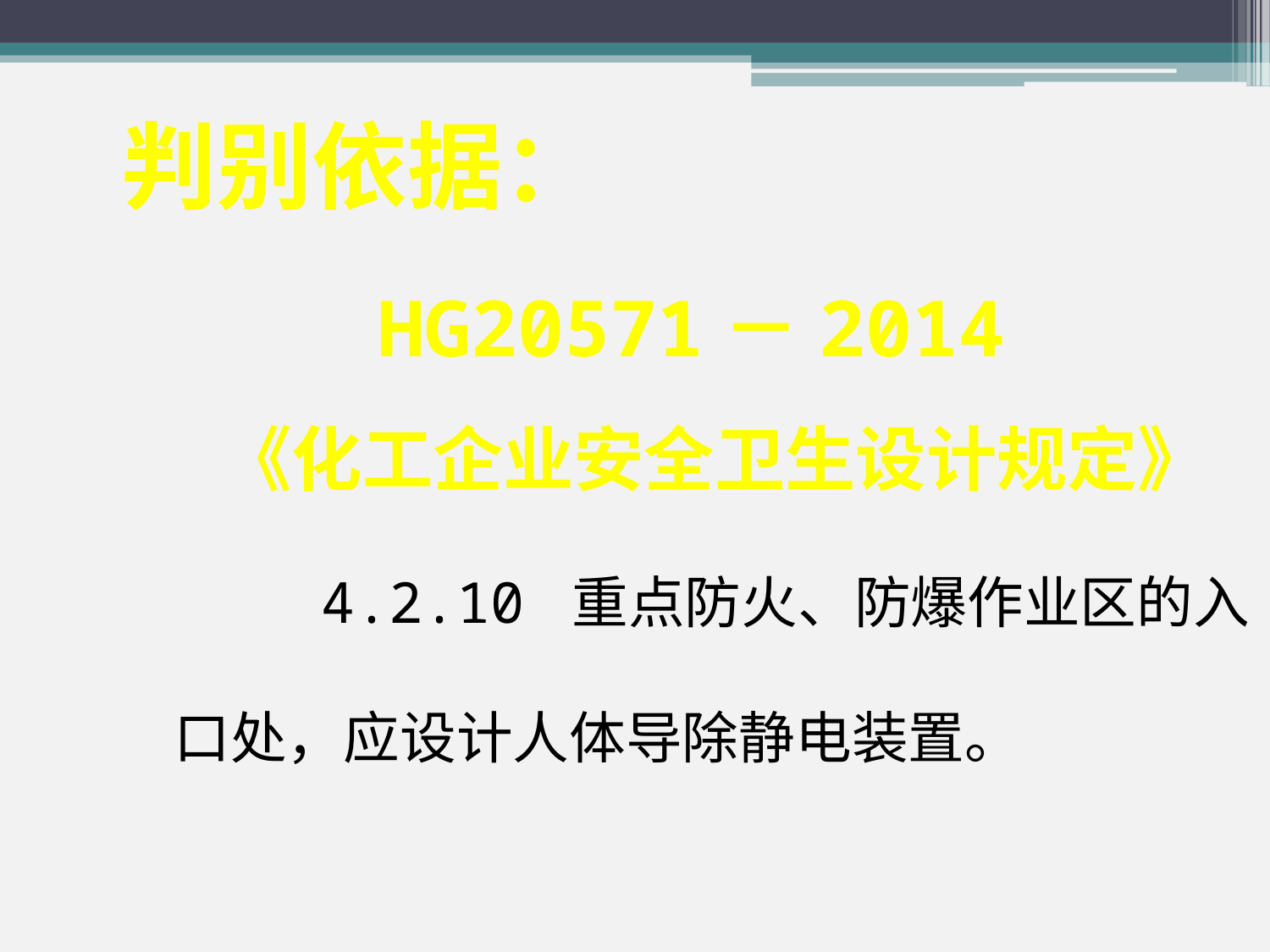

判别依据：
HG20571－2014
《化工企业安全卫生设计规定》
      4.2.10 重点防火、防爆作业区的入口处，应设计人体导除静电装置。